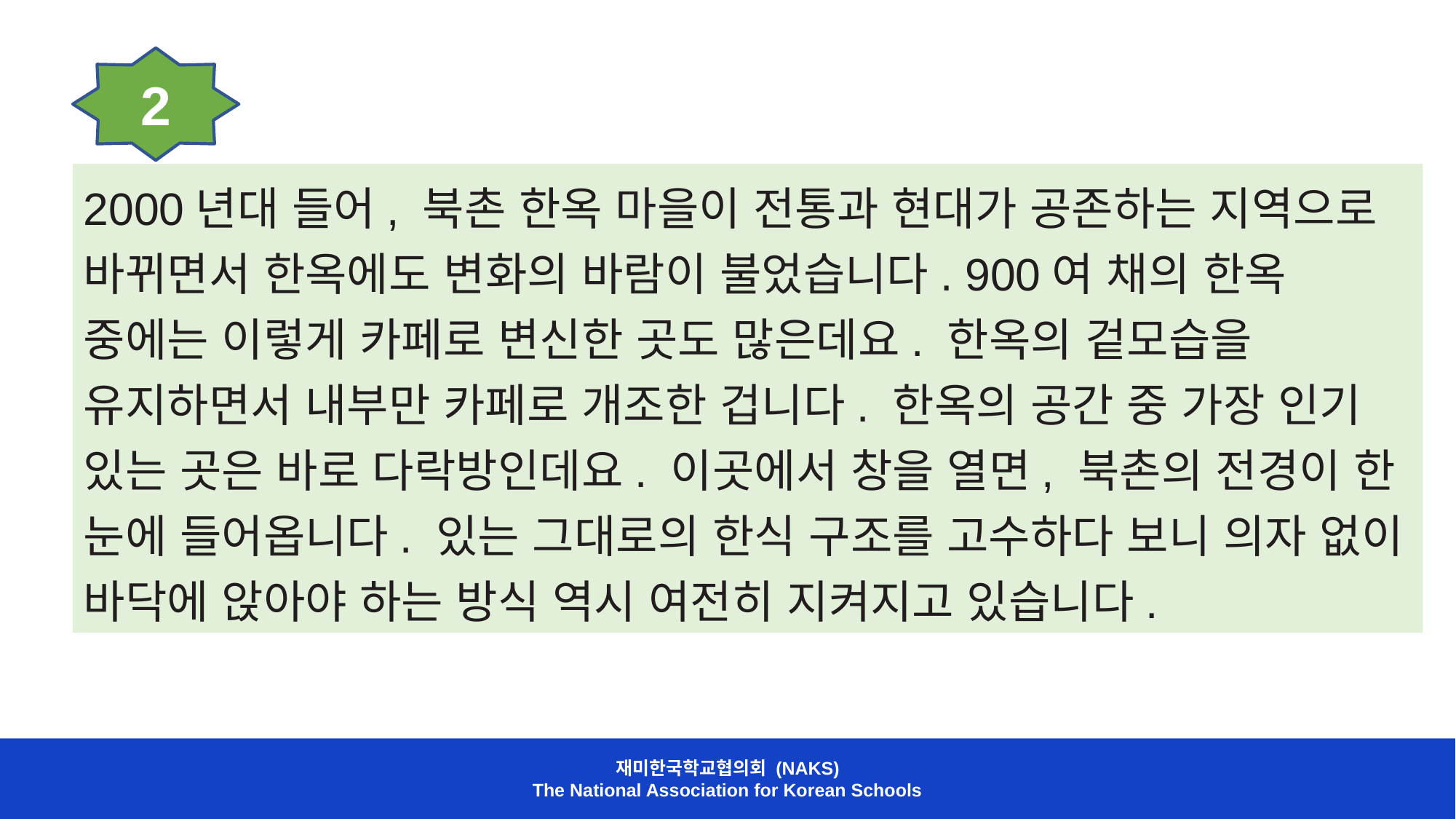

2
2000년대 들어, 북촌 한옥 마을이 전통과 현대가 공존하는 지역으로 바뀌면서 한옥에도 변화의 바람이 불었습니다. 900여 채의 한옥 중에는 이렇게 카페로 변신한 곳도 많은데요. 한옥의 겉모습을 유지하면서 내부만 카페로 개조한 겁니다. 한옥의 공간 중 가장 인기 있는 곳은 바로 다락방인데요. 이곳에서 창을 열면, 북촌의 전경이 한 눈에 들어옵니다. 있는 그대로의 한식 구조를 고수하다 보니 의자 없이 바닥에 앉아야 하는 방식 역시 여전히 지켜지고 있습니다.
재미한국학교협의회 (NAKS)
The National Association for Korean Schools